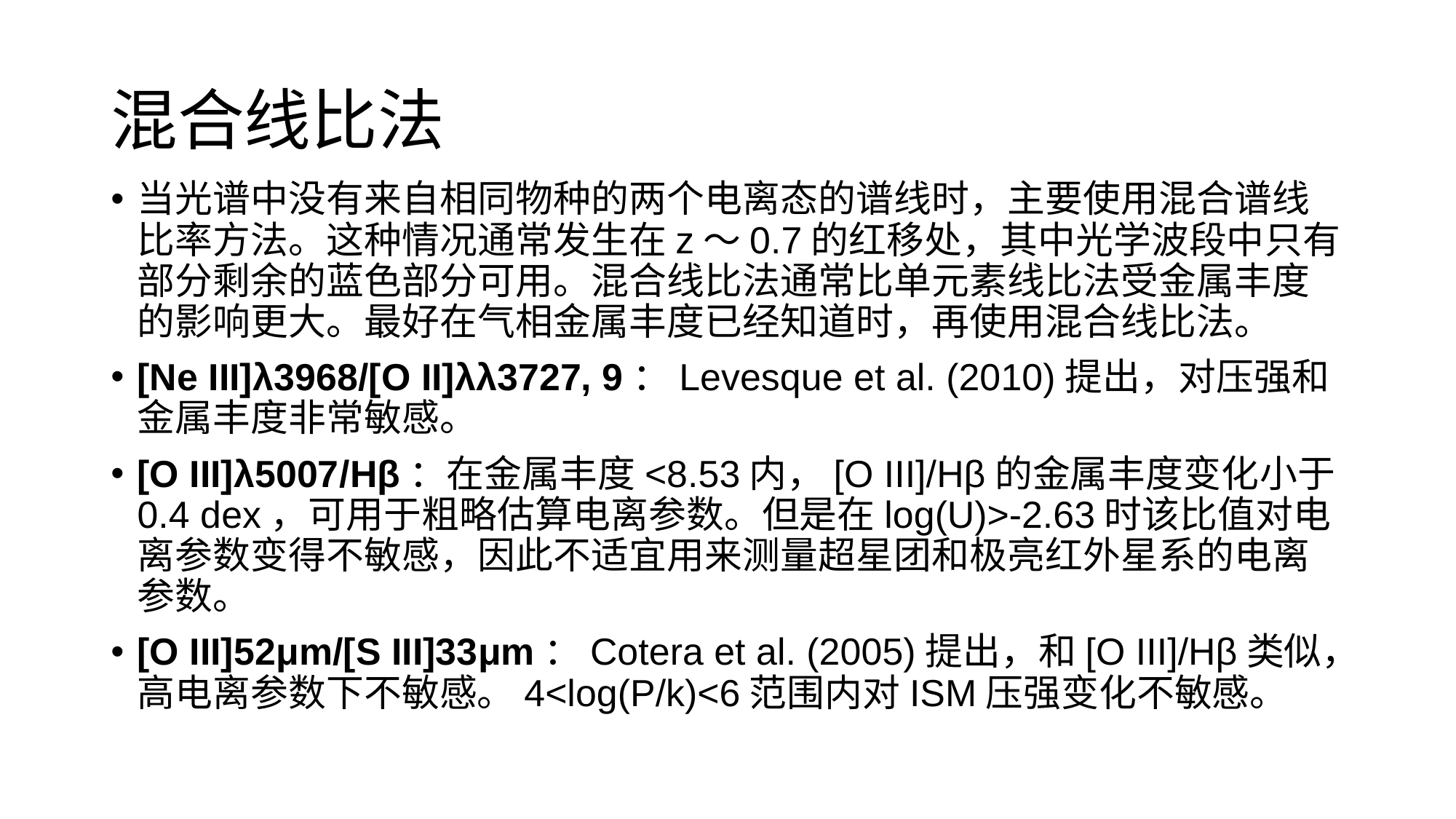

# 混合线比法
当光谱中没有来自相同物种的两个电离态的谱线时，主要使用混合谱线比率方法。这种情况通常发生在z〜0.7的红移处，其中光学波段中只有部分剩余的蓝色部分可用。混合线比法通常比单元素线比法受金属丰度的影响更大。最好在气相金属丰度已经知道时，再使用混合线比法。
[Ne III]λ3968/[O II]λλ3727, 9：Levesque et al. (2010)提出，对压强和金属丰度非常敏感。
[O III]λ5007/Hβ：在金属丰度<8.53内，[O III]/Hβ的金属丰度变化小于0.4 dex，可用于粗略估算电离参数。但是在log(U)>-2.63时该比值对电离参数变得不敏感，因此不适宜用来测量超星团和极亮红外星系的电离参数。
[O III]52μm/[S III]33μm：Cotera et al. (2005)提出，和[O III]/Hβ类似，高电离参数下不敏感。4<log(P/k)<6范围内对ISM压强变化不敏感。